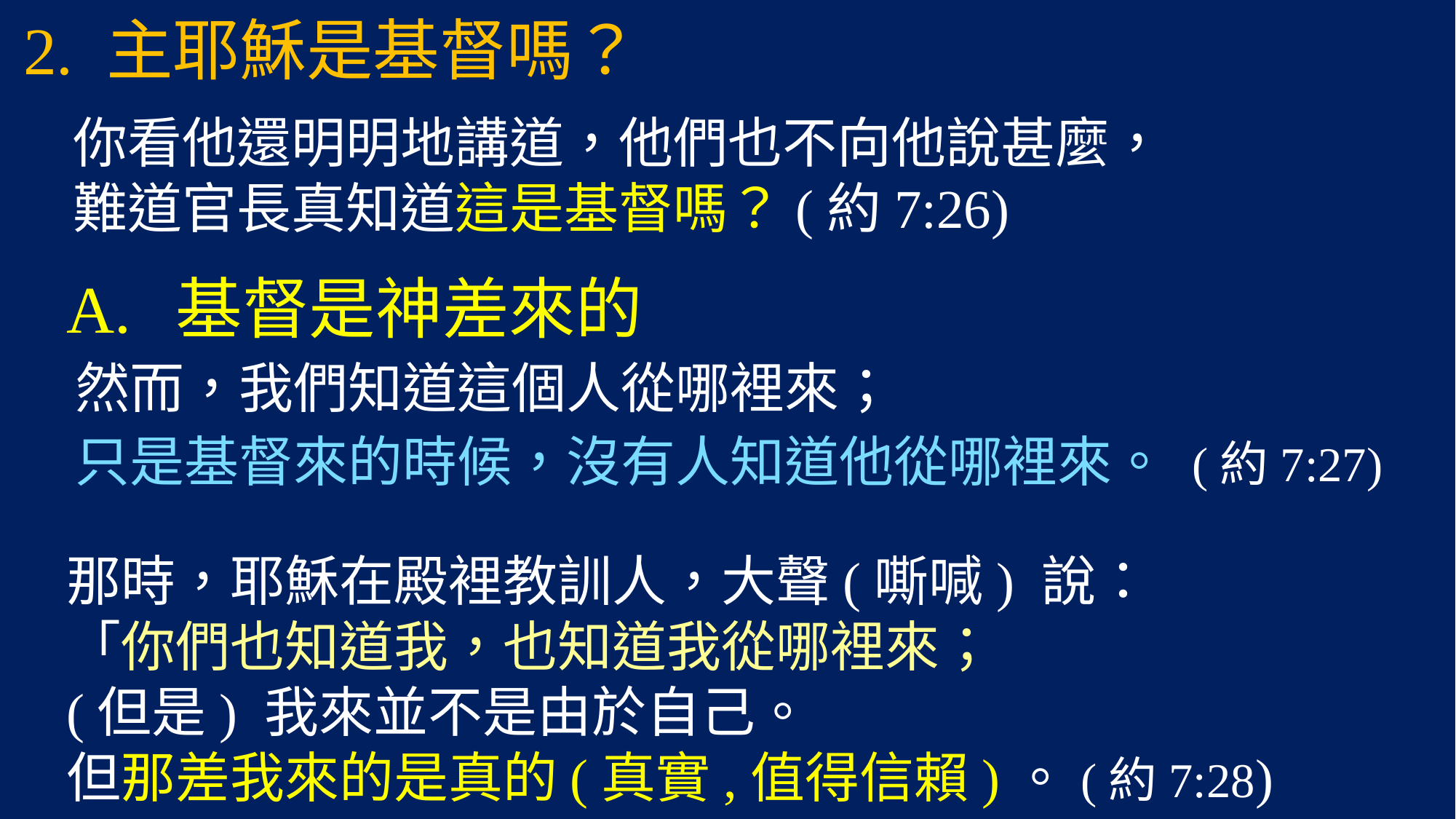

2. 主耶穌是基督嗎？

   你看他還明明地講道，他們也不向他說甚麼，
   難道官長真知道這是基督嗎？(約7:26)
# A.	基督是神差來的
然而，我們知道這個人從哪裡來；
只是基督來的時候，沒有人知道他從哪裡來。 (約7:27)

那時，耶穌在殿裡教訓人，大聲(嘶喊) 說：
「你們也知道我，也知道我從哪裡來；
(但是) 我來並不是由於自己。
但那差我來的是真的(真實,值得信賴)。(約7:28)